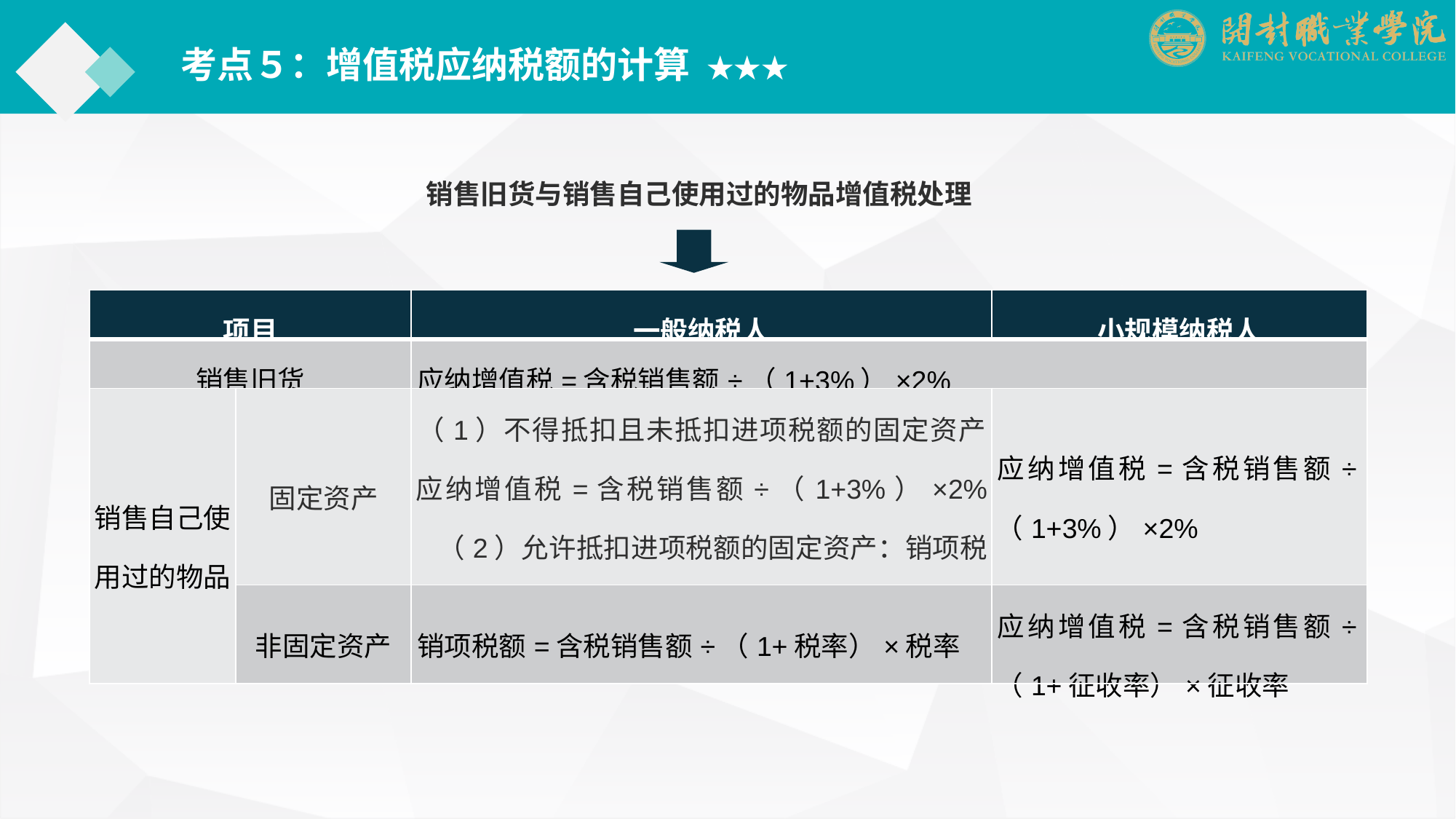

考点５：增值税应纳税额的计算  ★★★
销售旧货与销售自己使用过的物品增值税处理

| 项目 |  | 一般纳税人 | 小规模纳税人 |
| --- | --- | --- | --- |
| 销售旧货 |  | 应纳增值税=含税销售额÷（1+3%）×2% |  |
| 销售自己使用过的物品 | 固定资产 | （1）不得抵扣且未抵扣进项税额的固定资产：应纳增值税=含税销售额÷（1+3%）×2% （2）允许抵扣进项税额的固定资产：销项税额=含税销售额÷（1+税率）×税率 | 应纳增值税=含税销售额÷（1+3%）×2% |
|  | 非固定资产 | 销项税额=含税销售额÷（1+税率）×税率 | 应纳增值税=含税销售额÷（1+征收率）×征收率 |